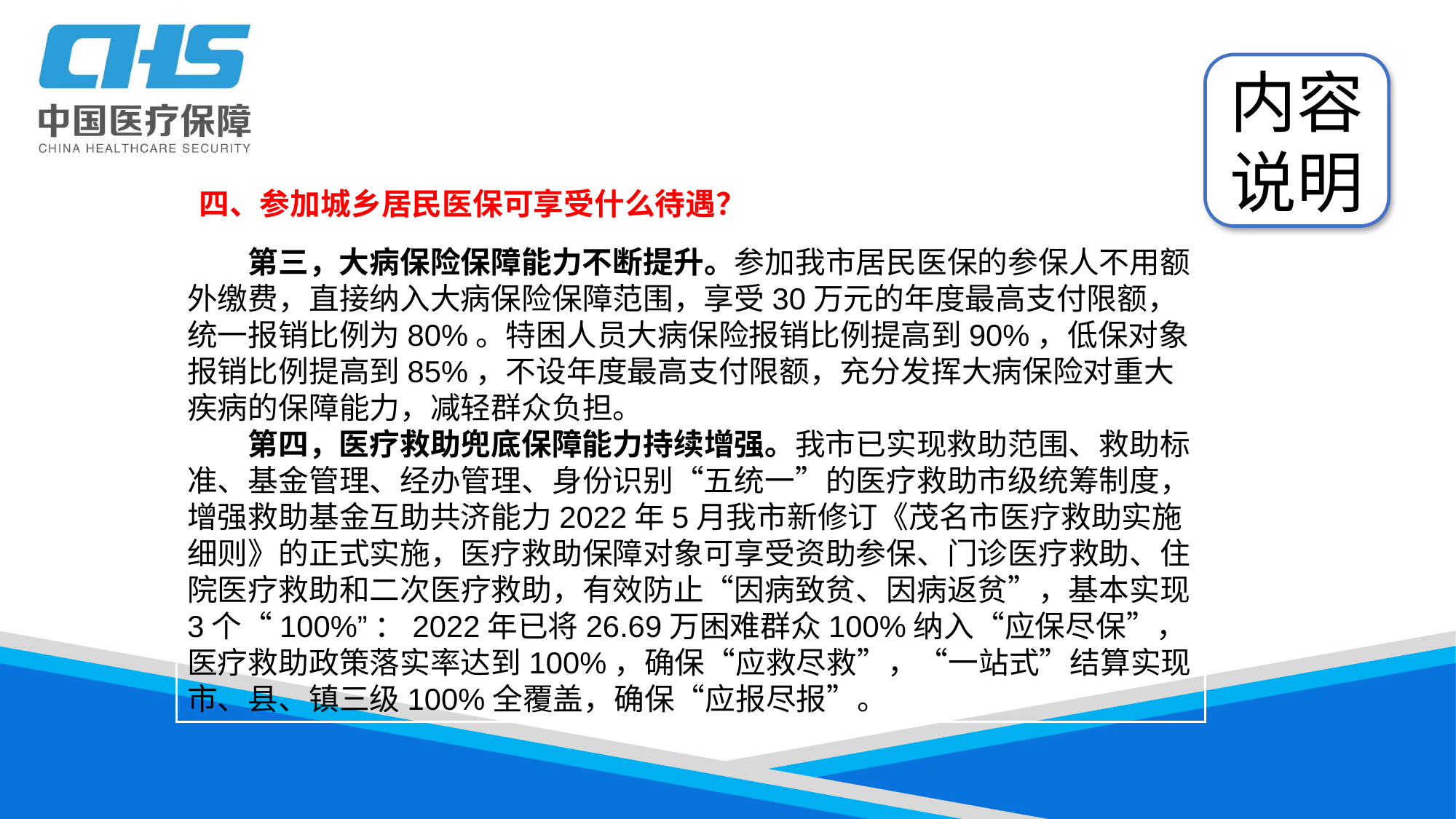

内容说明
四、参加城乡居民医保可享受什么待遇？
第三，大病保险保障能力不断提升。参加我市居民医保的参保人不用额外缴费，直接纳入大病保险保障范围，享受30万元的年度最高支付限额，统一报销比例为80%。特困人员大病保险报销比例提高到90%，低保对象报销比例提高到85%，不设年度最高支付限额，充分发挥大病保险对重大疾病的保障能力，减轻群众负担。
第四，医疗救助兜底保障能力持续增强。我市已实现救助范围、救助标准、基金管理、经办管理、身份识别“五统一”的医疗救助市级统筹制度，增强救助基金互助共济能力2022年5月我市新修订《茂名市医疗救助实施细则》的正式实施，医疗救助保障对象可享受资助参保、门诊医疗救助、住院医疗救助和二次医疗救助，有效防止“因病致贫、因病返贫”，基本实现3个“100%”：2022年已将26.69万困难群众100%纳入“应保尽保”，医疗救助政策落实率达到100%，确保“应救尽救”，“一站式”结算实现市、县、镇三级100%全覆盖，确保“应报尽报”。